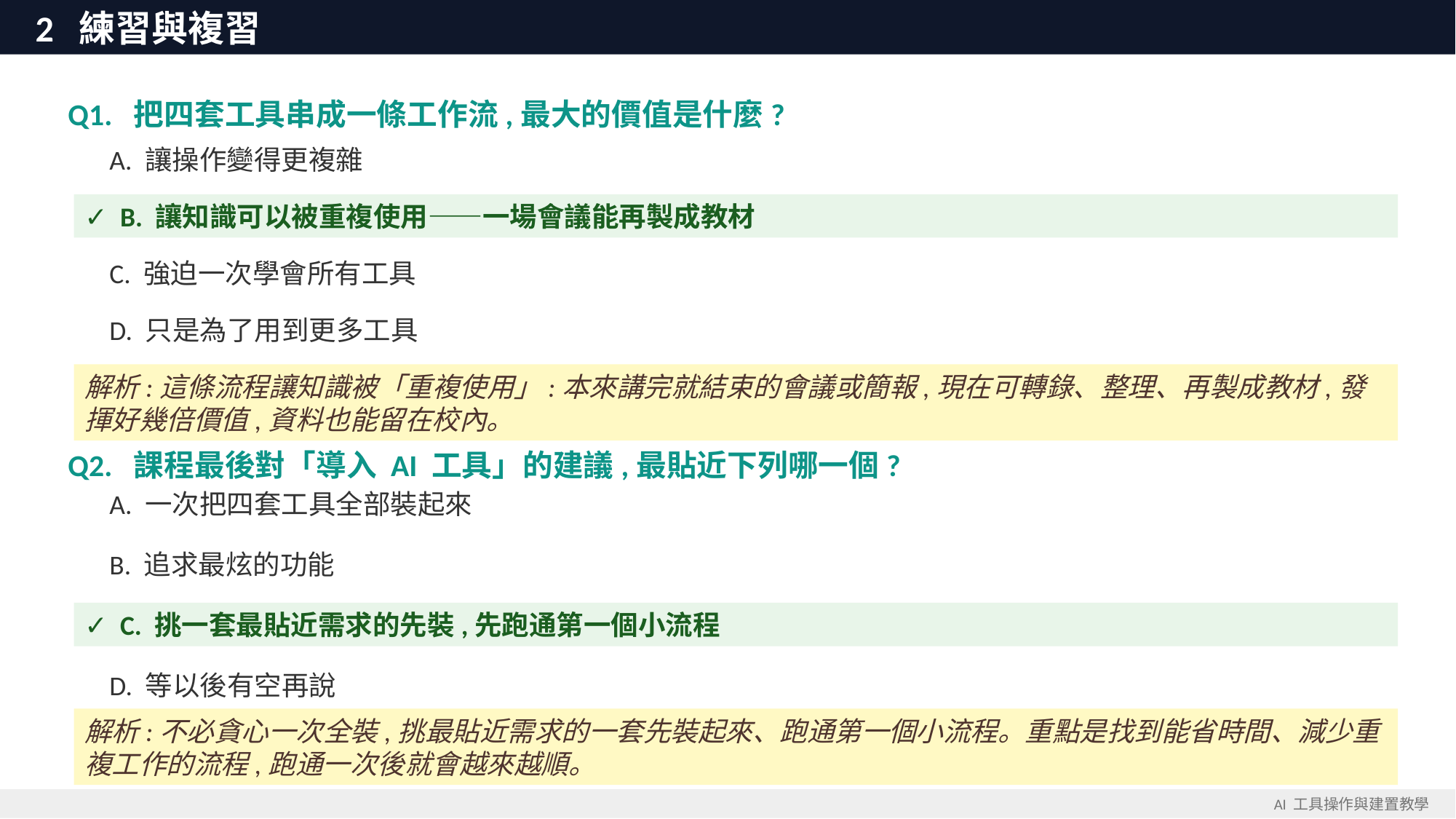

2  練習與複習
Q1.  把四套工具串成一條工作流,最大的價值是什麼?
    A. 讓操作變得更複雜
✓  B. 讓知識可以被重複使用——一場會議能再製成教材
    C. 強迫一次學會所有工具
    D. 只是為了用到更多工具
解析:這條流程讓知識被「重複使用」:本來講完就結束的會議或簡報,現在可轉錄、整理、再製成教材,發揮好幾倍價值,資料也能留在校內。
Q2.  課程最後對「導入 AI 工具」的建議,最貼近下列哪一個?
    A. 一次把四套工具全部裝起來
    B. 追求最炫的功能
✓  C. 挑一套最貼近需求的先裝,先跑通第一個小流程
    D. 等以後有空再說
解析:不必貪心一次全裝,挑最貼近需求的一套先裝起來、跑通第一個小流程。重點是找到能省時間、減少重複工作的流程,跑通一次後就會越來越順。
AI 工具操作與建置教學